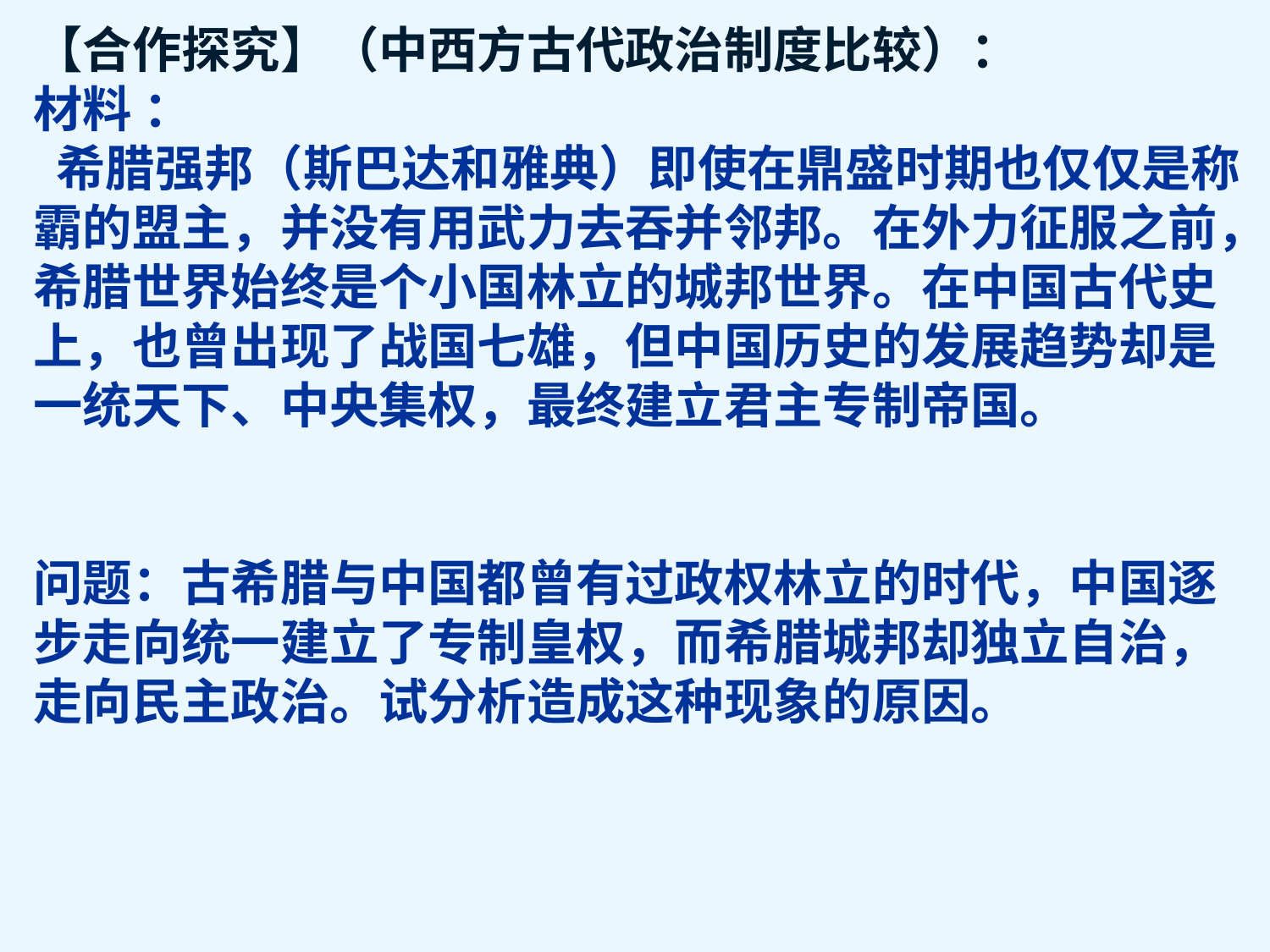

【合作探究】（中西方古代政治制度比较）：
材料 ：
 希腊强邦（斯巴达和雅典）即使在鼎盛时期也仅仅是称霸的盟主，并没有用武力去吞并邻邦。在外力征服之前，希腊世界始终是个小国林立的城邦世界。在中国古代史上，也曾出现了战国七雄，但中国历史的发展趋势却是一统天下、中央集权，最终建立君主专制帝国。

问题：古希腊与中国都曾有过政权林立的时代，中国逐步走向统一建立了专制皇权，而希腊城邦却独立自治，走向民主政治。试分析造成这种现象的原因。